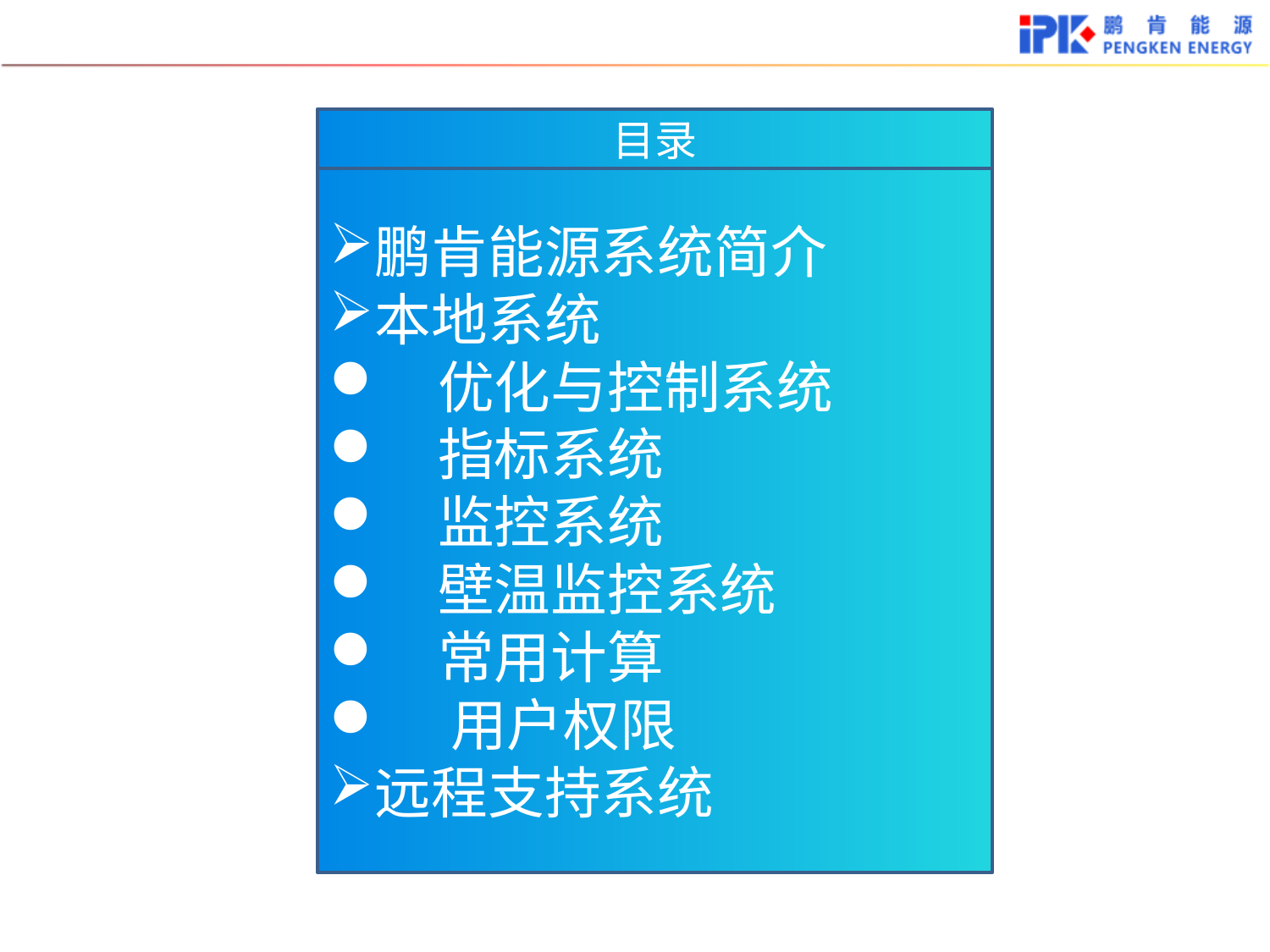

目录
鹏肯能源系统简介
本地系统
   优化与控制系统
   指标系统
   监控系统
   壁温监控系统
   常用计算
    用户权限
远程支持系统